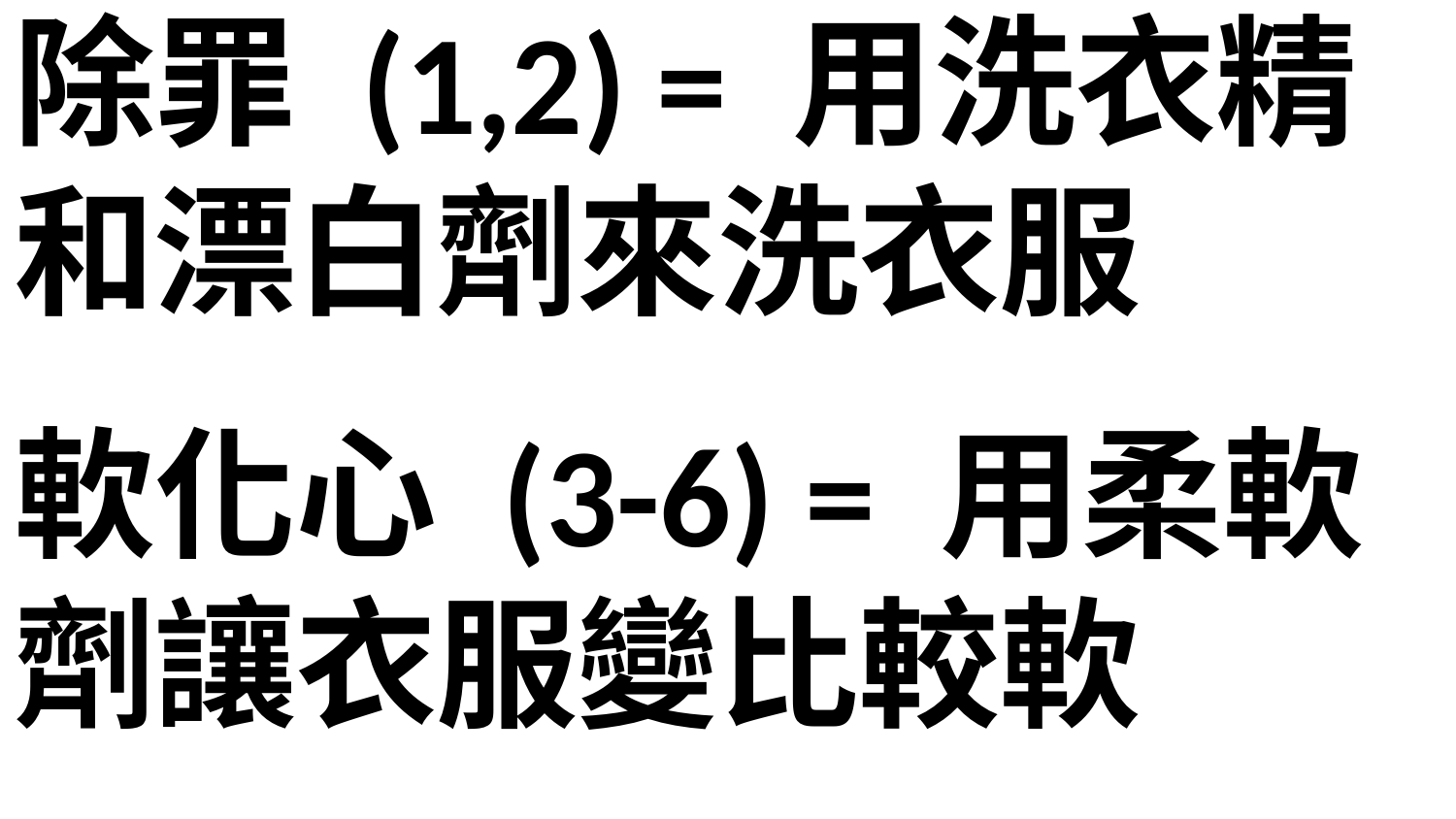

除罪 (1,2) = 用洗衣精和漂白劑來洗衣服

軟化心 (3-6) = 用柔軟劑讓衣服變比較軟